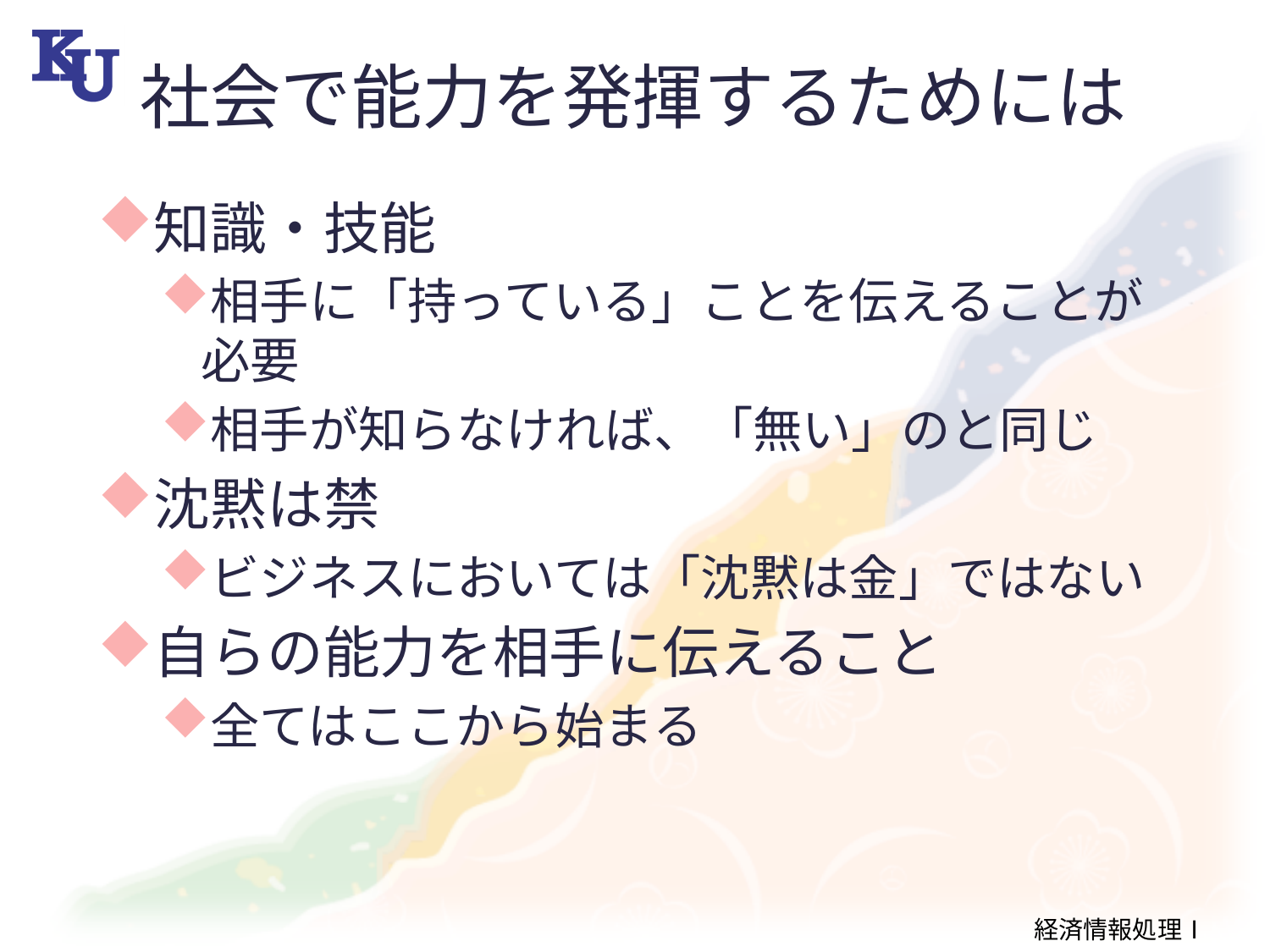

# 社会で能力を発揮するためには
知識・技能
相手に「持っている」ことを伝えることが必要
相手が知らなければ、「無い」のと同じ
沈黙は禁
ビジネスにおいては「沈黙は金」ではない
自らの能力を相手に伝えること
全てはここから始まる